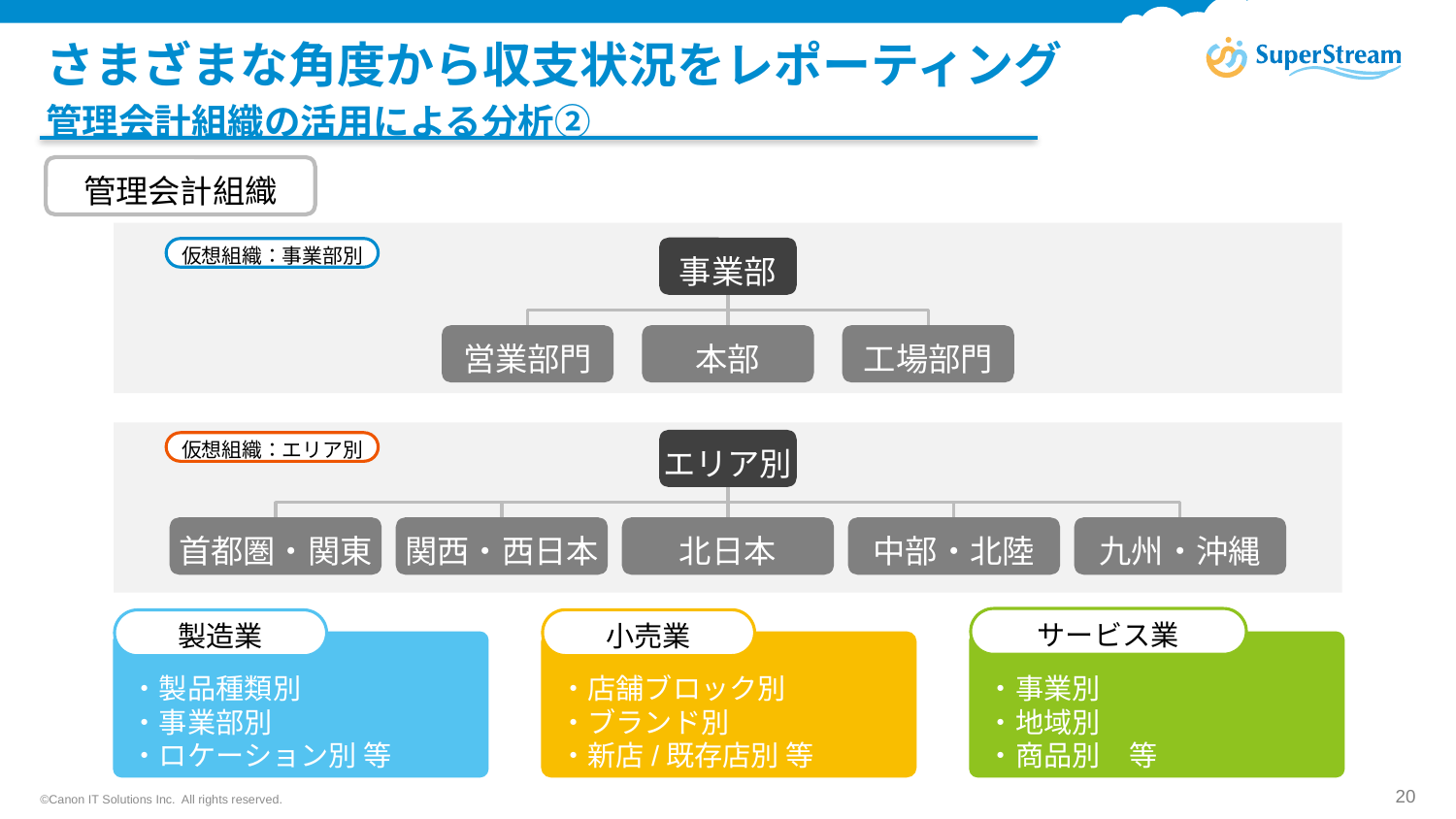

# さまざまな角度から収支状況をレポーティング
管理会計組織の活用による分析②

管理会計組織

事業部
営業部門
本部
工場部門
仮想組織：事業部別

エリア別
首都圏・関東
関西・西日本
北日本
中部・北陸
九州・沖縄
仮想組織：エリア別
サービス業

・事業別
・地域別
・商品別　等
小売業

・店舗ブロック別
・ブランド別
・新店/既存店別 等
製造業

・製品種類別
・事業部別
・ロケーション別 等
©Canon IT Solutions Inc.  All rights reserved.
20